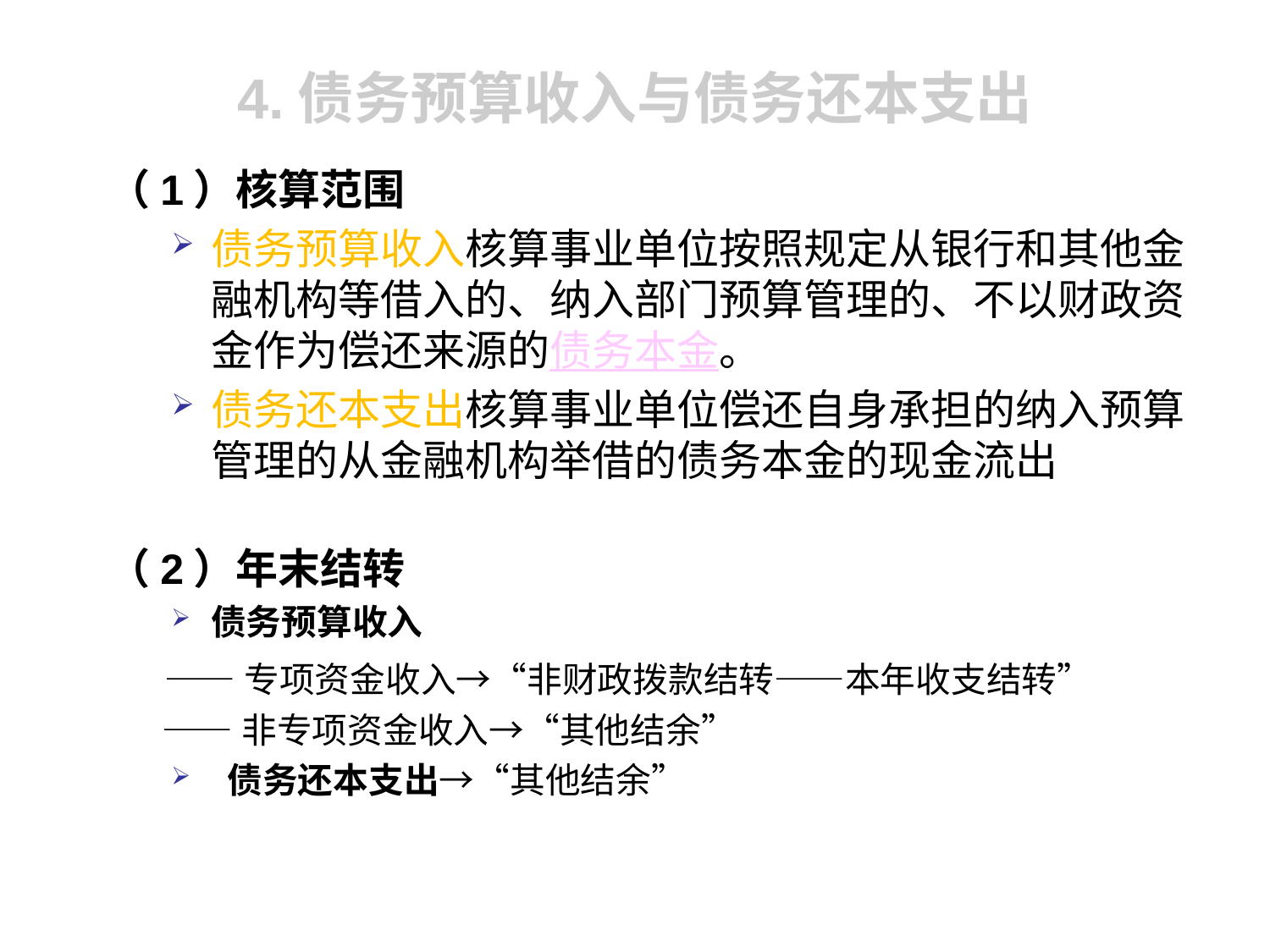

# 4.债务预算收入与债务还本支出
（1）核算范围
债务预算收入核算事业单位按照规定从银行和其他金融机构等借入的、纳入部门预算管理的、不以财政资金作为偿还来源的债务本金。
债务还本支出核算事业单位偿还自身承担的纳入预算管理的从金融机构举借的债务本金的现金流出

（2）年末结转
债务预算收入
      ——专项资金收入→“非财政拨款结转——本年收支结转”
       ——非专项资金收入→“其他结余”
 债务还本支出→“其他结余”

178